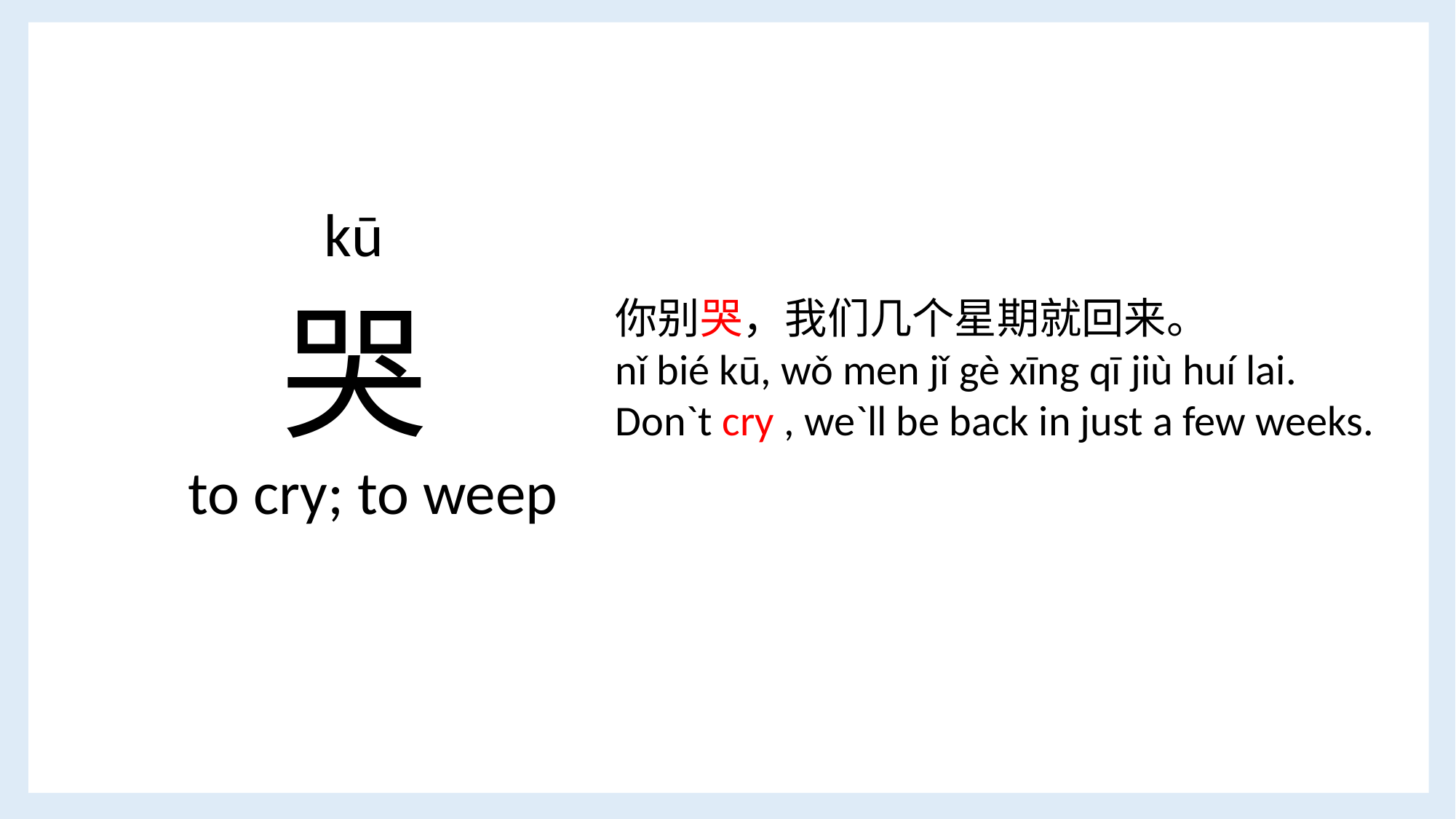

kū
哭
你别哭，我们几个星期就回来。
nǐ bié kū, wǒ men jǐ gè xīng qī jiù huí lai.
Don`t cry , we`ll be back in just a few weeks.
  to cry; to weep